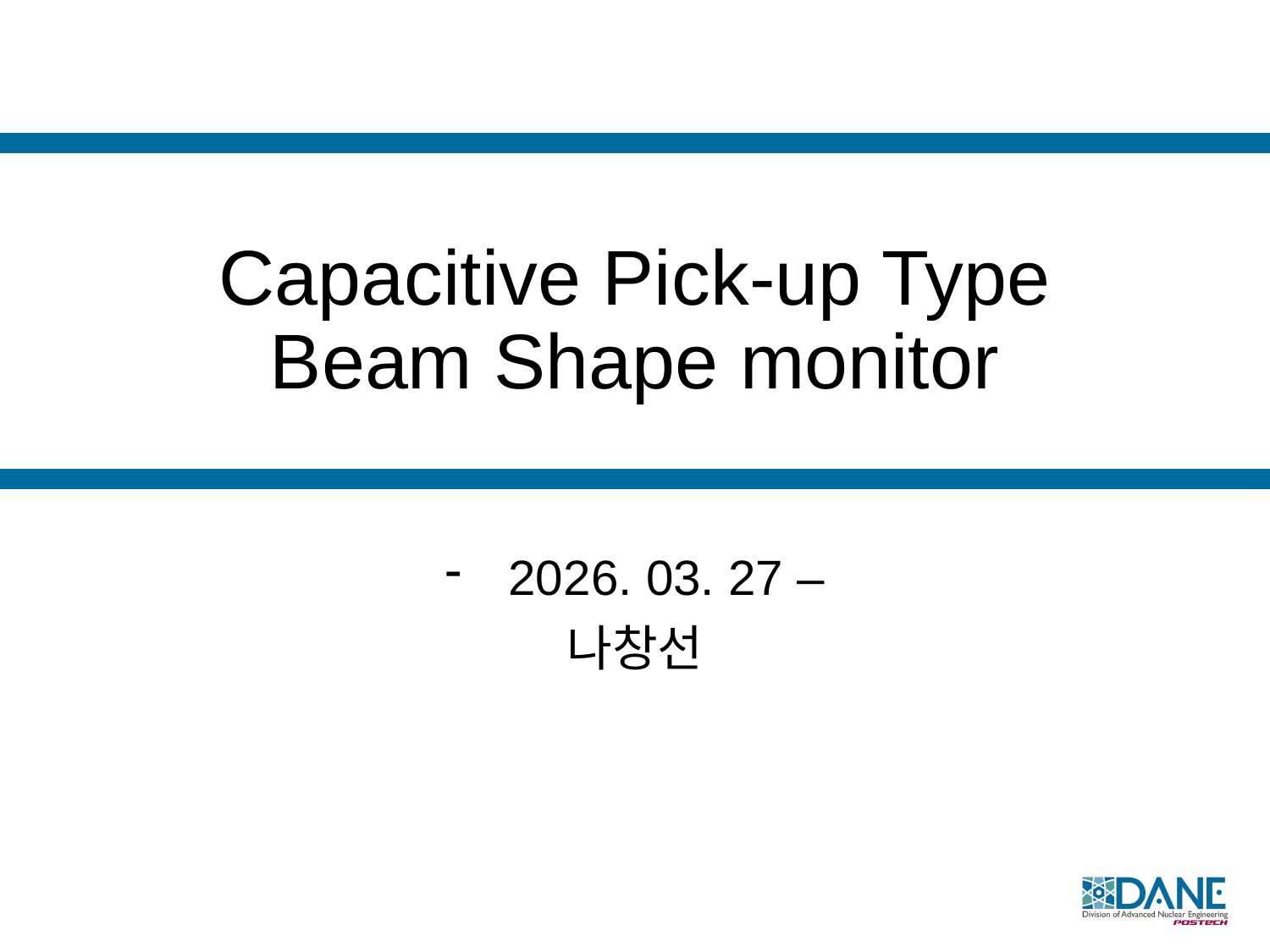

# Capacitive Pick-up Type Beam Shape monitor
2026. 03. 27 –
나창선